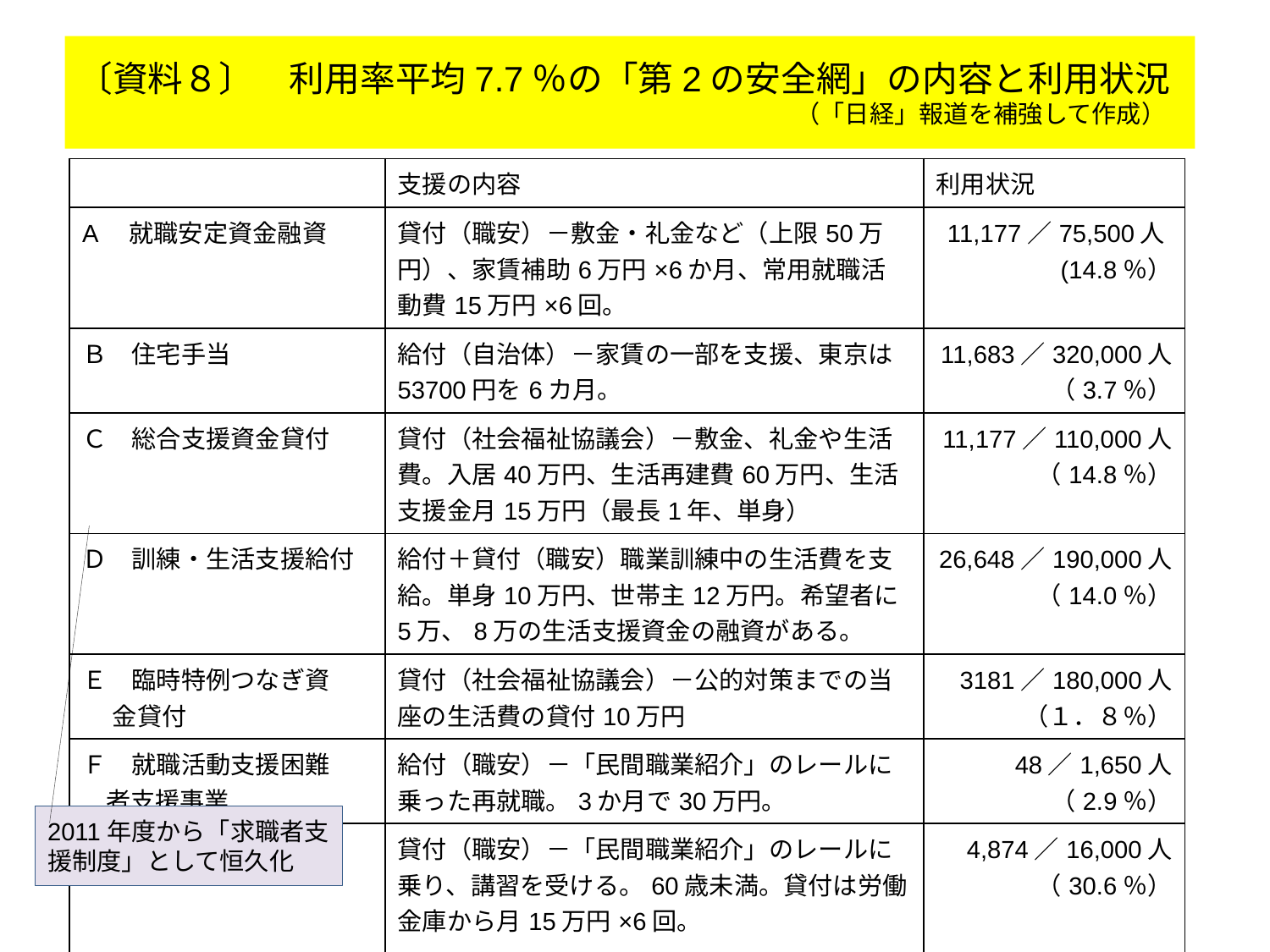

〔資料８〕　利用率平均7.7％の「第2の安全網」の内容と利用状況
　　　　　　　　　　　　　　　　　　　　　　　　　　　　　（「日経」報道を補強して作成）

#
|  | 支援の内容 | 利用状況 |
| --- | --- | --- |
| A　就職安定資金融資 | 貸付（職安）－敷金・礼金など（上限50万円）、家賃補助6万円×6か月、常用就職活動費15万円×6回。 | 11,177／75,500人(14.8％） |
| Ｂ　住宅手当 | 給付（自治体）－家賃の一部を支援、東京は53700円を6カ月。 | 11,683／320,000人（3.7％） |
| Ｃ　総合支援資金貸付 | 貸付（社会福祉協議会）－敷金、礼金や生活費。入居40万円、生活再建費60万円、生活支援金月15万円（最長1年、単身） | 11,177／110,000人（14.8％） |
| Ｄ　訓練・生活支援給付 | 給付＋貸付（職安）職業訓練中の生活費を支給。単身10万円、世帯主12万円。希望者に5万、8万の生活支援資金の融資がある。 | 26,648／190,000人（14.0％） |
| Ｅ　臨時特例つなぎ資 　 金貸付 | 貸付（社会福祉協議会）－公的対策までの当座の生活費の貸付10万円 | 3181／180,000人 （１．８％） |
| Ｆ　就職活動支援困難 者支援事業 | 給付（職安）－「民間職業紹介」のレールに乗った再就職。3か月で30万円。 | 48／1,650人（2.9％） |
| Ｇ 長期失業者支援事業 | 貸付（職安）－「民間職業紹介」のレールに乗り、講習を受ける。60歳未満。貸付は労働金庫から月15万円×6回。 | 4,874／16,000人（30.6％） |

2011年度から「求職者支援制度」として恒久化